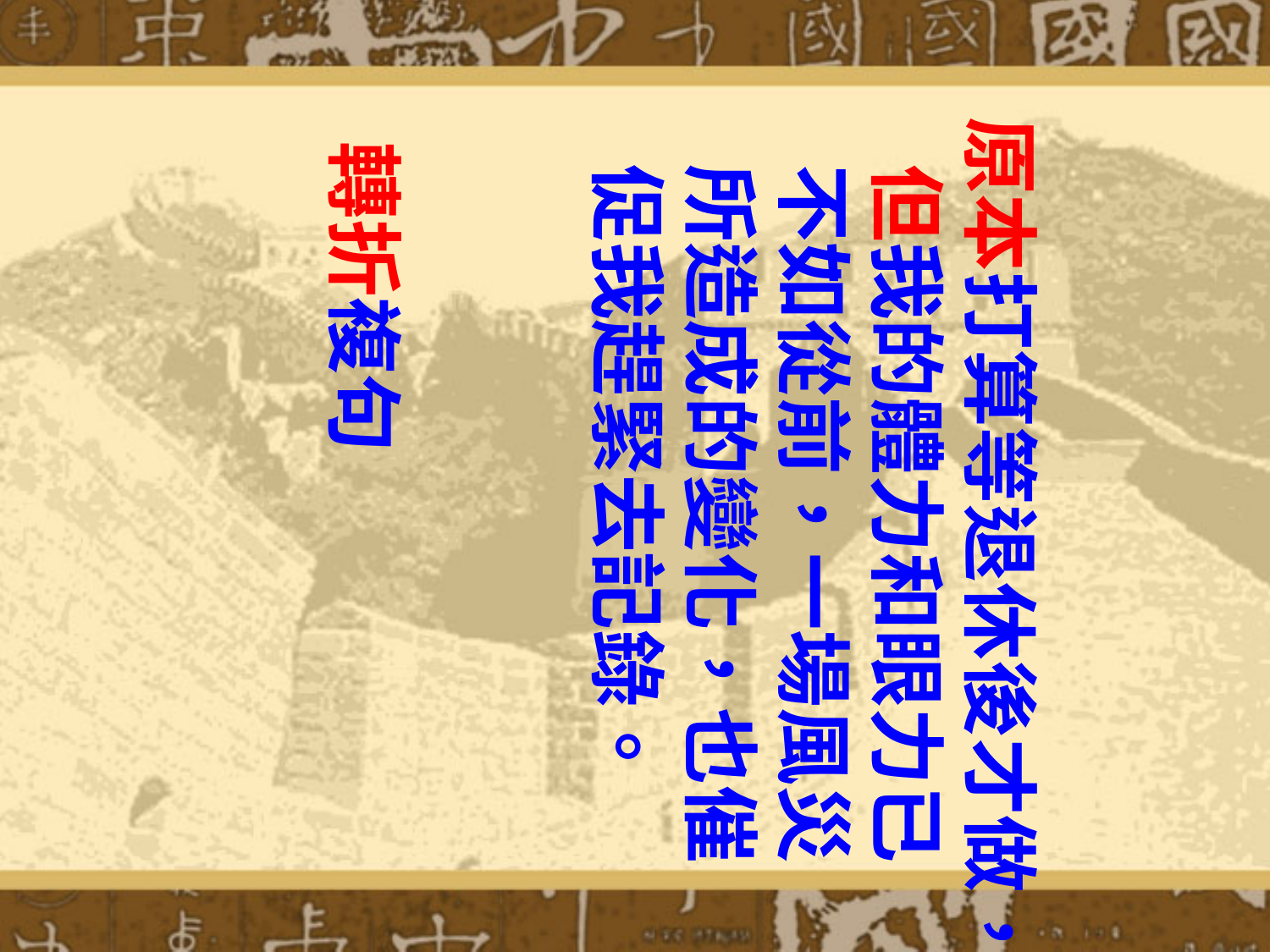

原本打算等退休後才做，但我的體力和眼力已不如從前，一場風災所造成的變化，也催促我趕緊去記錄。
轉折複句